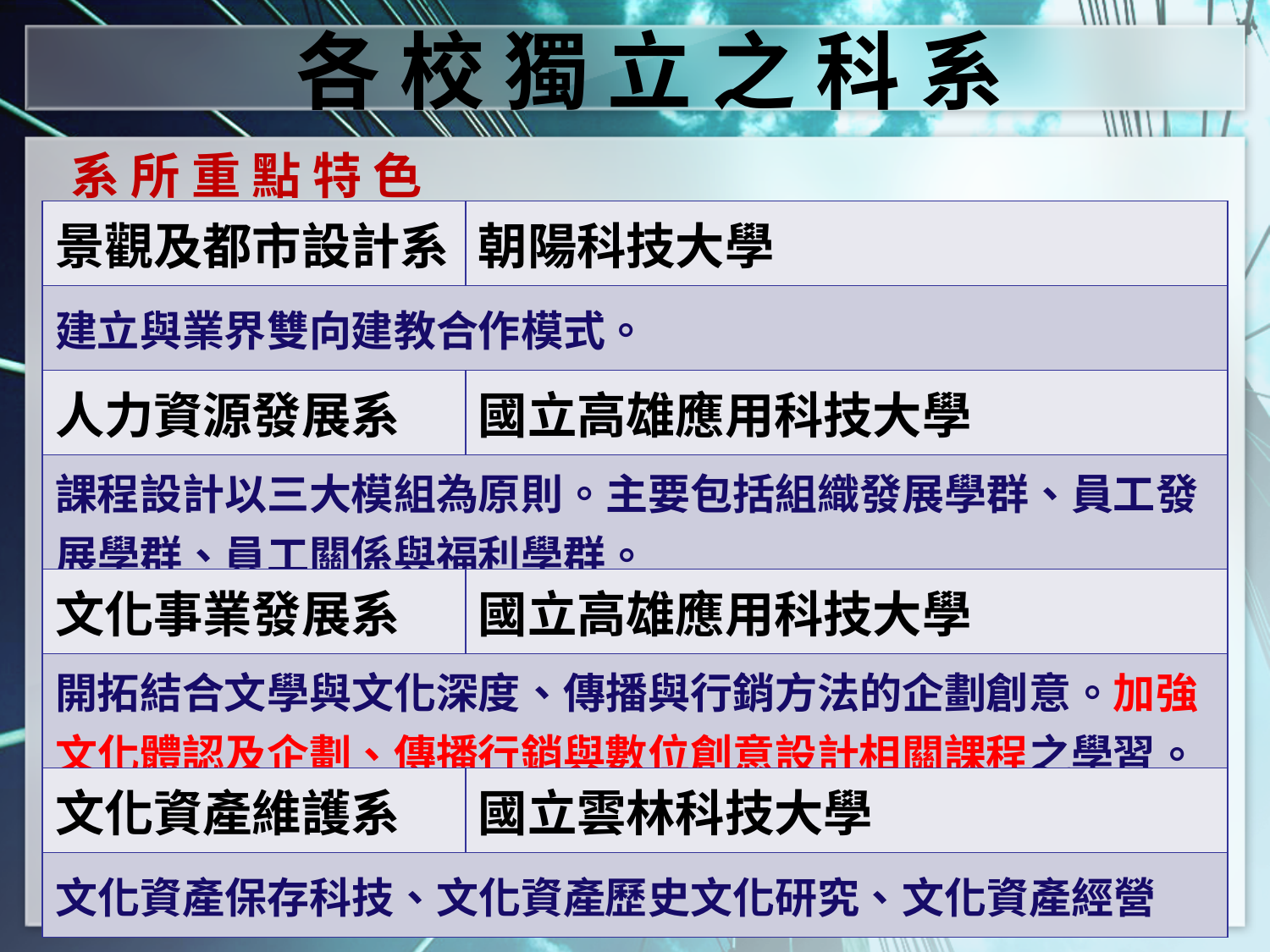

各 校 獨 立 之 科 系
系 所 重 點 特 色
| 景觀及都市設計系 | 朝陽科技大學 |
| --- | --- |
| 建立與業界雙向建教合作模式。 |  |
| 人力資源發展系 | 國立高雄應用科技大學 |
| 課程設計以三大模組為原則。主要包括組織發展學群、員工發展學群、員工關係與福利學群。 |  |
| 文化事業發展系 | 國立高雄應用科技大學 |
| 開拓結合文學與文化深度、傳播與行銷方法的企劃創意。加強文化體認及企劃、傳播行銷與數位創意設計相關課程之學習。 |  |
| 文化資產維護系 | 國立雲林科技大學 |
| 文化資產保存科技、文化資產歷史文化研究、文化資產經營 |  |